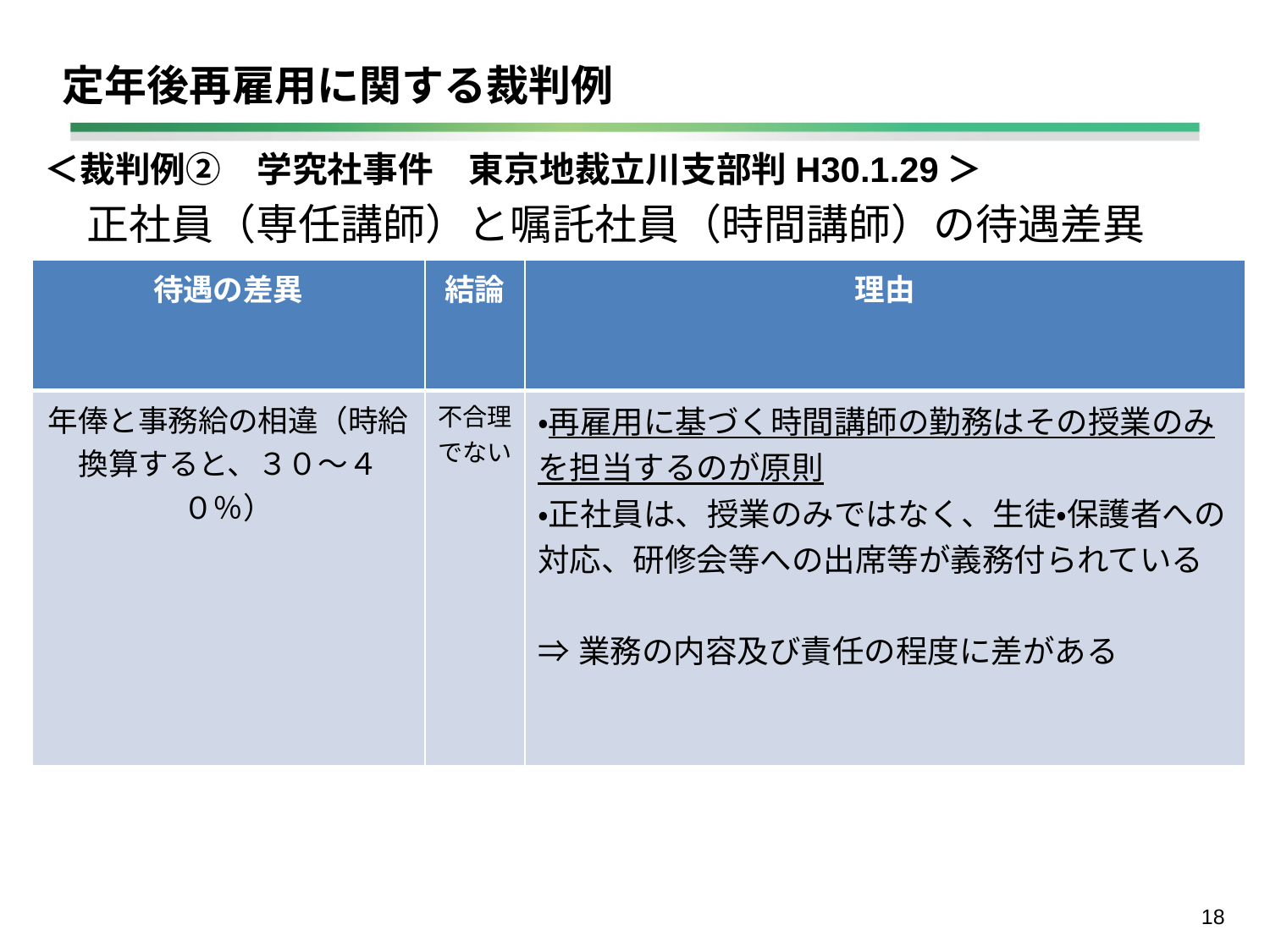

# 定年後再雇用に関する裁判例
＜裁判例②　学究社事件　東京地裁立川支部判H30.1.29＞
　正社員（専任講師）と嘱託社員（時間講師）の待遇差異

| 待遇の差異 | 結論 | 理由 |
| --- | --- | --- |
| 年俸と事務給の相違（時給換算すると、３０〜４０％） | 不合理でない | ・再雇用に基づく時間講師の勤務はその授業のみを担当するのが原則 ・正社員は、授業のみではなく、生徒・保護者への対応、研修会等への出席等が義務付られている 　 ⇒業務の内容及び責任の程度に差がある |

18